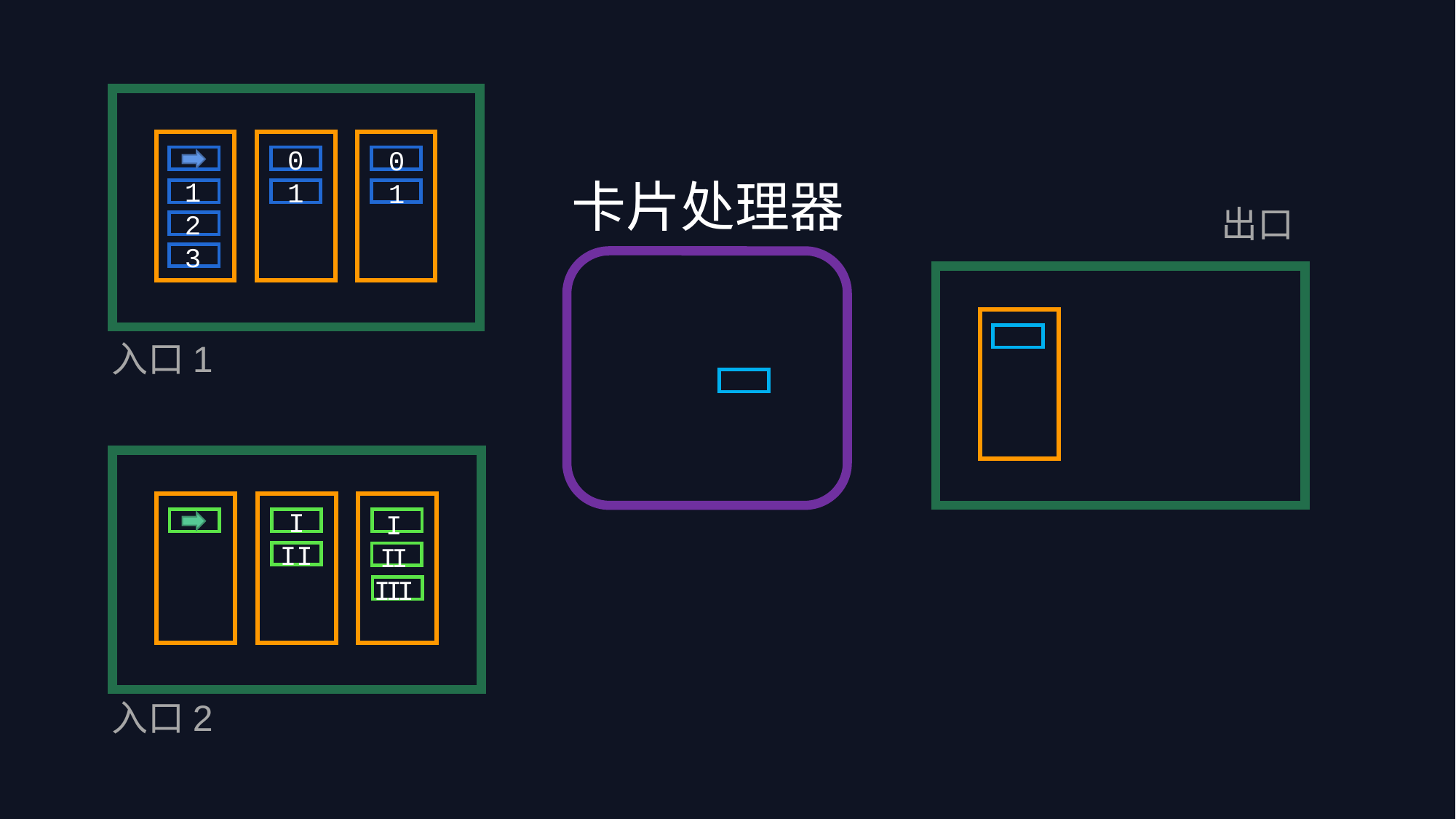

1
2
3
0
1
0
1

卡片处理器

出口

入口1

I
II
I
II
III

入口2